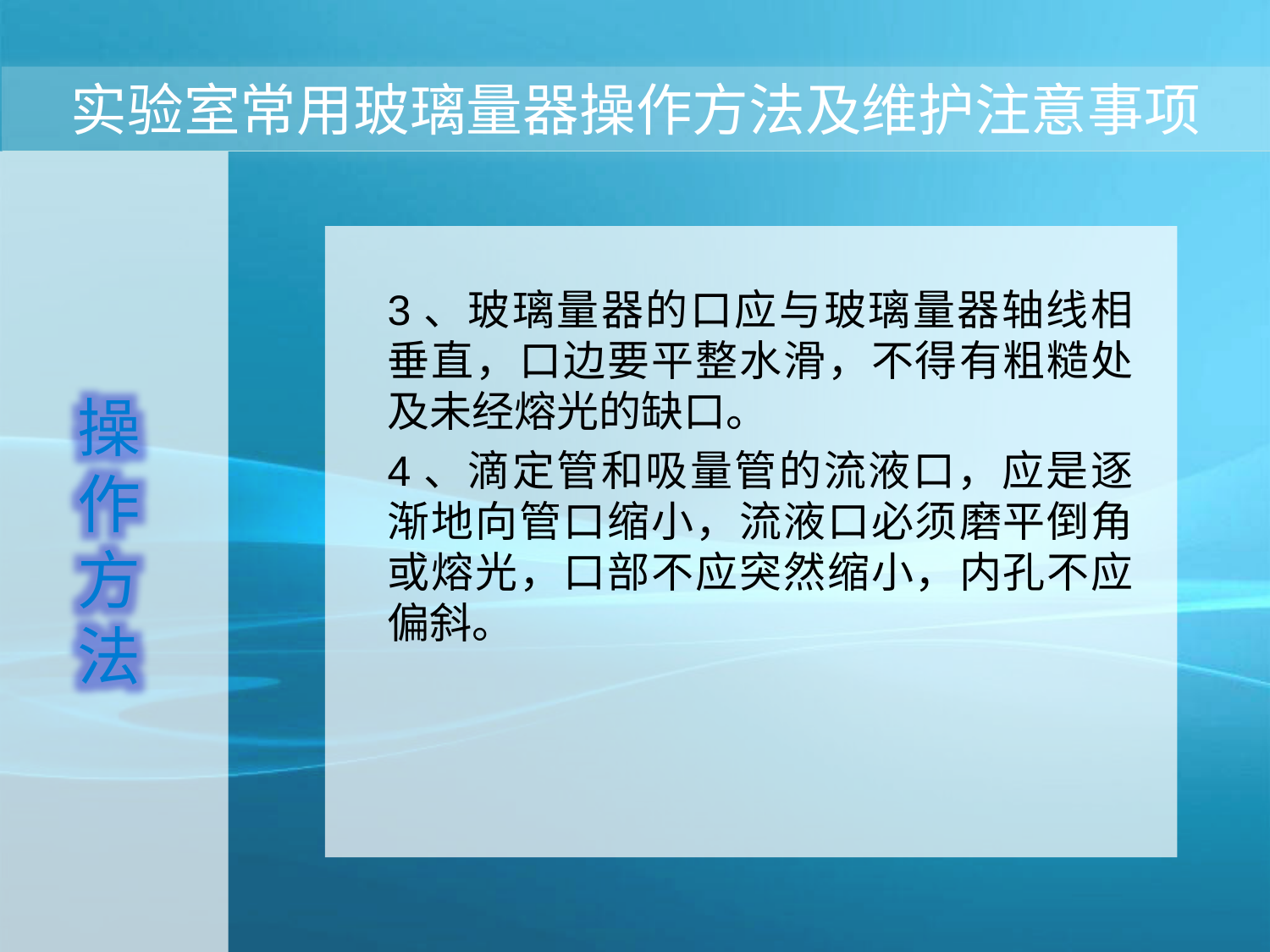

# 实验室常用玻璃量器操作方法及维护注意事项

3、玻璃量器的口应与玻璃量器轴线相垂直，口边要平整水滑，不得有粗糙处及未经熔光的缺口。
4、滴定管和吸量管的流液口，应是逐渐地向管口缩小，流液口必须磨平倒角或熔光，口部不应突然缩小，内孔不应偏斜。

操作方法